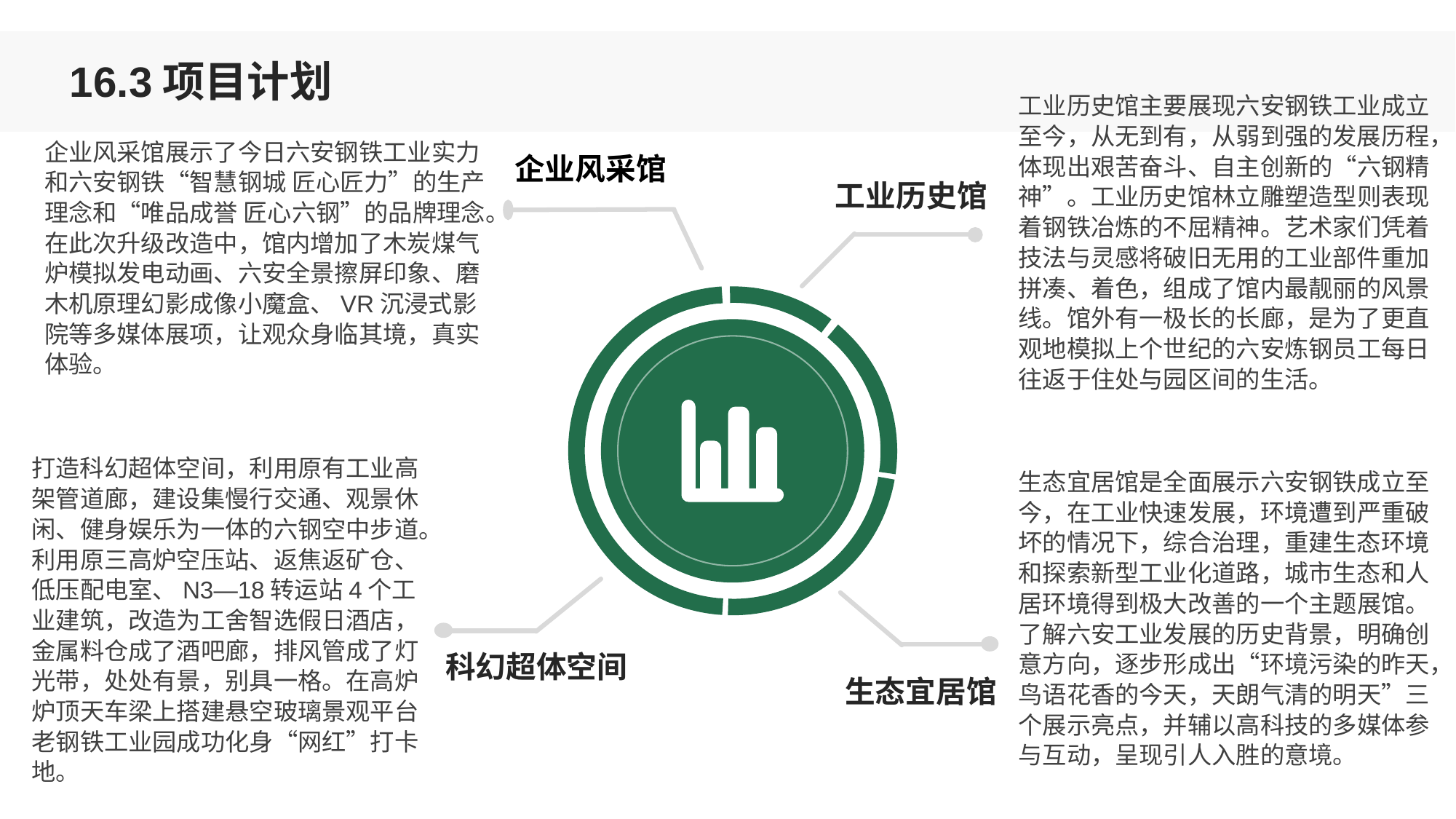

16.3项目计划
工业历史馆主要展现六安钢铁工业成立至今，从无到有，从弱到强的发展历程，体现出艰苦奋斗、自主创新的“六钢精神”。工业历史馆林立雕塑造型则表现着钢铁冶炼的不屈精神。艺术家们凭着技法与灵感将破旧无用的工业部件重加拼凑、着色，组成了馆内最靓丽的风景线。馆外有一极长的长廊，是为了更直观地模拟上个世纪的六安炼钢员工每日往返于住处与园区间的生活。
企业风采馆展示了今日六安钢铁工业实力和六安钢铁“智慧钢城 匠心匠力”的生产理念和“唯品成誉 匠心六钢”的品牌理念。在此次升级改造中，馆内增加了木炭煤气炉模拟发电动画、六安全景擦屏印象、磨木机原理幻影成像小魔盒、VR沉浸式影院等多媒体展项，让观众身临其境，真实体验。
企业风采馆
工业历史馆

打造科幻超体空间，利用原有工业高架管道廊，建设集慢行交通、观景休闲、健身娱乐为一体的六钢空中步道。利用原三高炉空压站、返焦返矿仓、低压配电室、N3—18转运站4个工业建筑，改造为工舍智选假日酒店，金属料仓成了酒吧廊，排风管成了灯光带，处处有景，别具一格。在高炉炉顶天车梁上搭建悬空玻璃景观平台老钢铁工业园成功化身“网红”打卡地。
生态宜居馆是全面展示六安钢铁成立至今，在工业快速发展，环境遭到严重破坏的情况下，综合治理，重建生态环境和探索新型工业化道路，城市生态和人居环境得到极大改善的一个主题展馆。了解六安工业发展的历史背景，明确创意方向，逐步形成出“环境污染的昨天，鸟语花香的今天，天朗气清的明天”三个展示亮点，并辅以高科技的多媒体参与互动，呈现引人入胜的意境。

科幻超体空间
生态宜居馆